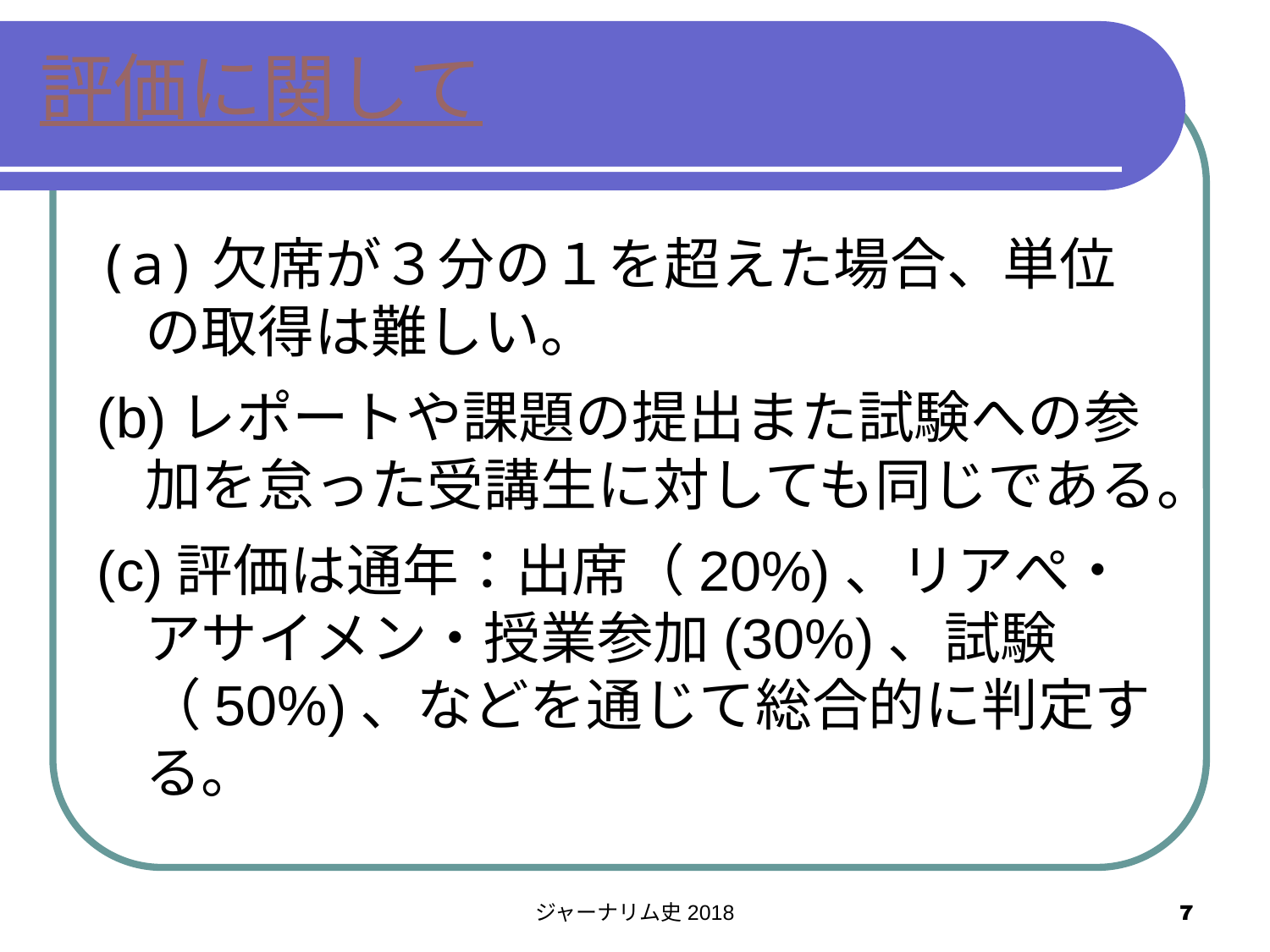

# 評価に関して
(a)欠席が３分の１を超えた場合、単位の取得は難しい。
(b)レポートや課題の提出また試験への参加を怠った受講生に対しても同じである。
(c)評価は通年：出席（20%)、リアぺ・アサイメン・授業参加(30%)、試験（50%)、などを通じて総合的に判定する。
ジャーナリム史2018
7